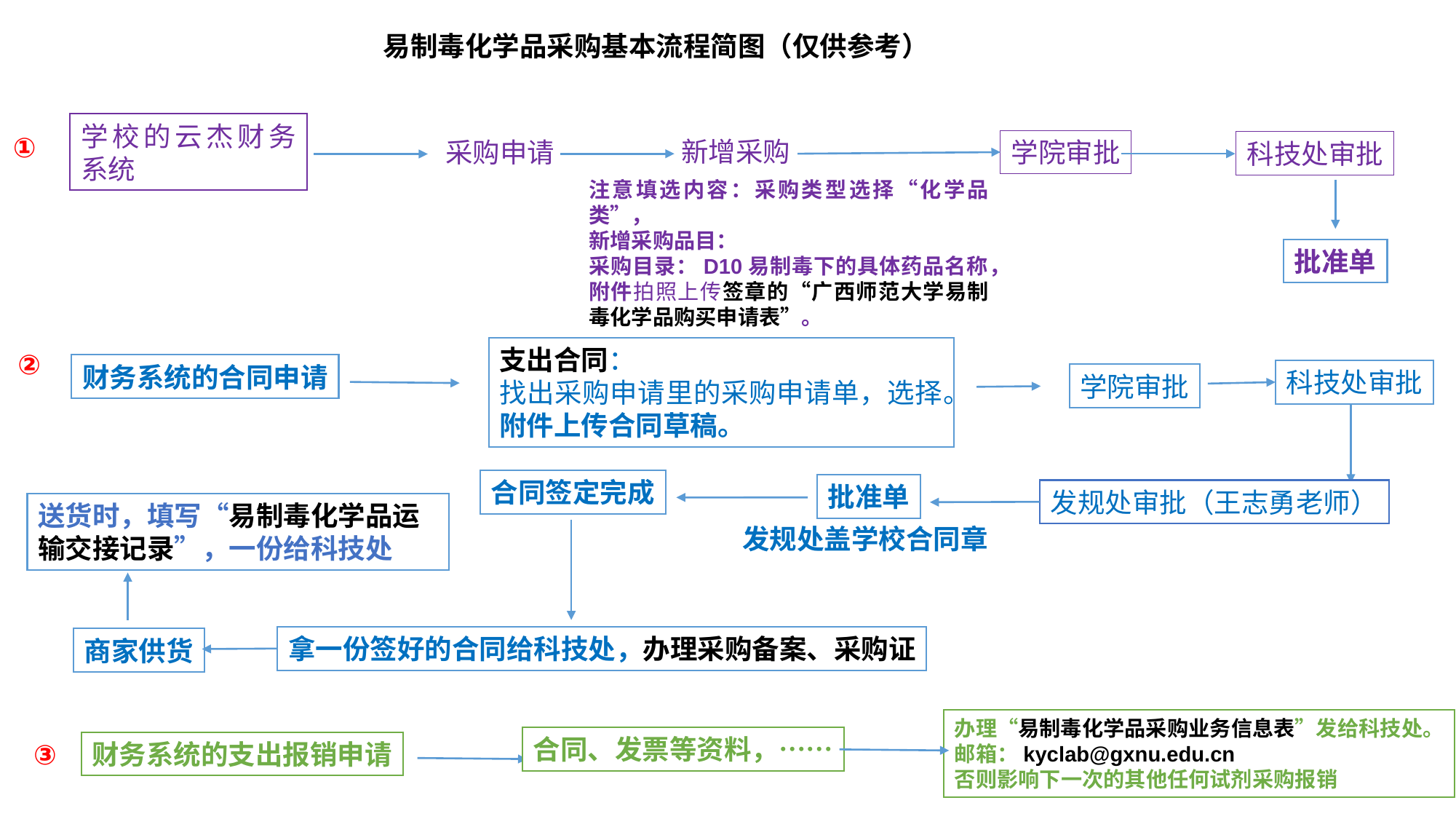

易制毒化学品采购基本流程简图（仅供参考）
学校的云杰财务系统
①
新增采购
采购申请
学院审批
科技处审批
注意填选内容：采购类型选择“化学品类”，
新增采购品目：
采购目录：D10易制毒下的具体药品名称，
附件拍照上传签章的“广西师范大学易制毒化学品购买申请表”。
批准单
支出合同：
找出采购申请里的采购申请单，选择。
附件上传合同草稿。
②
财务系统的合同申请
科技处审批
学院审批
合同签定完成
批准单
发规处审批（王志勇老师）
送货时，填写“易制毒化学品运输交接记录”，一份给科技处
发规处盖学校合同章
拿一份签好的合同给科技处，办理采购备案、采购证
商家供货
办理“易制毒化学品采购业务信息表”发给科技处。
邮箱：kyclab@gxnu.edu.cn
否则影响下一次的其他任何试剂采购报销
合同、发票等资料，……
③
财务系统的支出报销申请